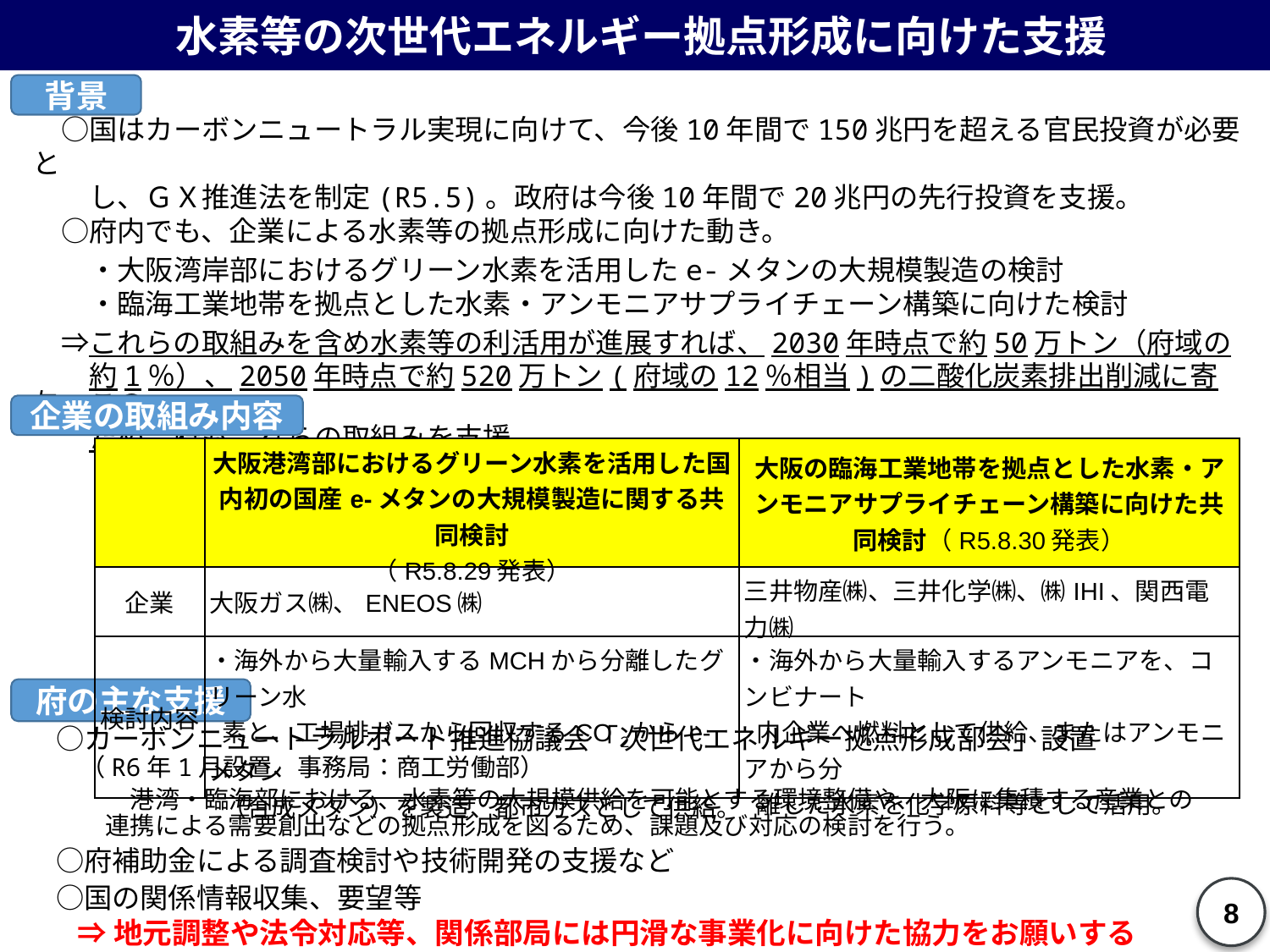

水素等の次世代エネルギー拠点形成に向けた支援
背景
　○国はカーボンニュートラル実現に向けて、今後10年間で150兆円を超える官民投資が必要と
　　し、ＧＸ推進法を制定(R5.5)。政府は今後10年間で20兆円の先行投資を支援。
　○府内でも、企業による水素等の拠点形成に向けた動き。
　　・大阪湾岸部におけるグリーン水素を活用したe-メタンの大規模製造の検討
　　・臨海工業地帯を拠点とした水素・アンモニアサプライチェーン構築に向けた検討
　⇒これらの取組みを含め水素等の利活用が進展すれば、2030年時点で約50万トン（府域の
　　約1％）、2050年時点で約520万トン(府域の12％相当)の二酸化炭素排出削減に寄与。この
　　ため、府もこれらの取組みを支援。
企業の取組み内容
|  | 大阪港湾部におけるグリーン水素を活用した国内初の国産e-メタンの大規模製造に関する共同検討 （R5.8.29発表） | 大阪の臨海工業地帯を拠点とした水素・アンモニアサプライチェーン構築に向けた共同検討（R5.8.30発表） |
| --- | --- | --- |
| 企業 | 大阪ガス㈱、ENEOS㈱ | 三井物産㈱、三井化学㈱、㈱IHI、関西電力㈱ |
| 検討内容 | ・海外から大量輸入するMCHから分離したグリーン水 素と、工場排ガスから回収するCO２からe-メタン （合成メタン）を製造、都市ガスとして供給。 | ・海外から大量輸入するアンモニアを、コンビナート 内企業へ燃料として供給、またはアンモニアから分 離した水素を化学原料等として活用。 |
府の主な支援
　○カーボンニュートラルポート推進協議会「次世代エネルギー拠点形成部会」設置
　　（R6年1月設置、事務局：商工労働部）
　　　　港湾・臨海部における、水素等の大規模供給を可能とする環境整備や、大阪に集積する産業との
　　　連携による需要創出などの拠点形成を図るため、課題及び対応の検討を行う。
　○府補助金による調査検討や技術開発の支援など
　○国の関係情報収集、要望等
8
⇒地元調整や法令対応等、関係部局には円滑な事業化に向けた協力をお願いする